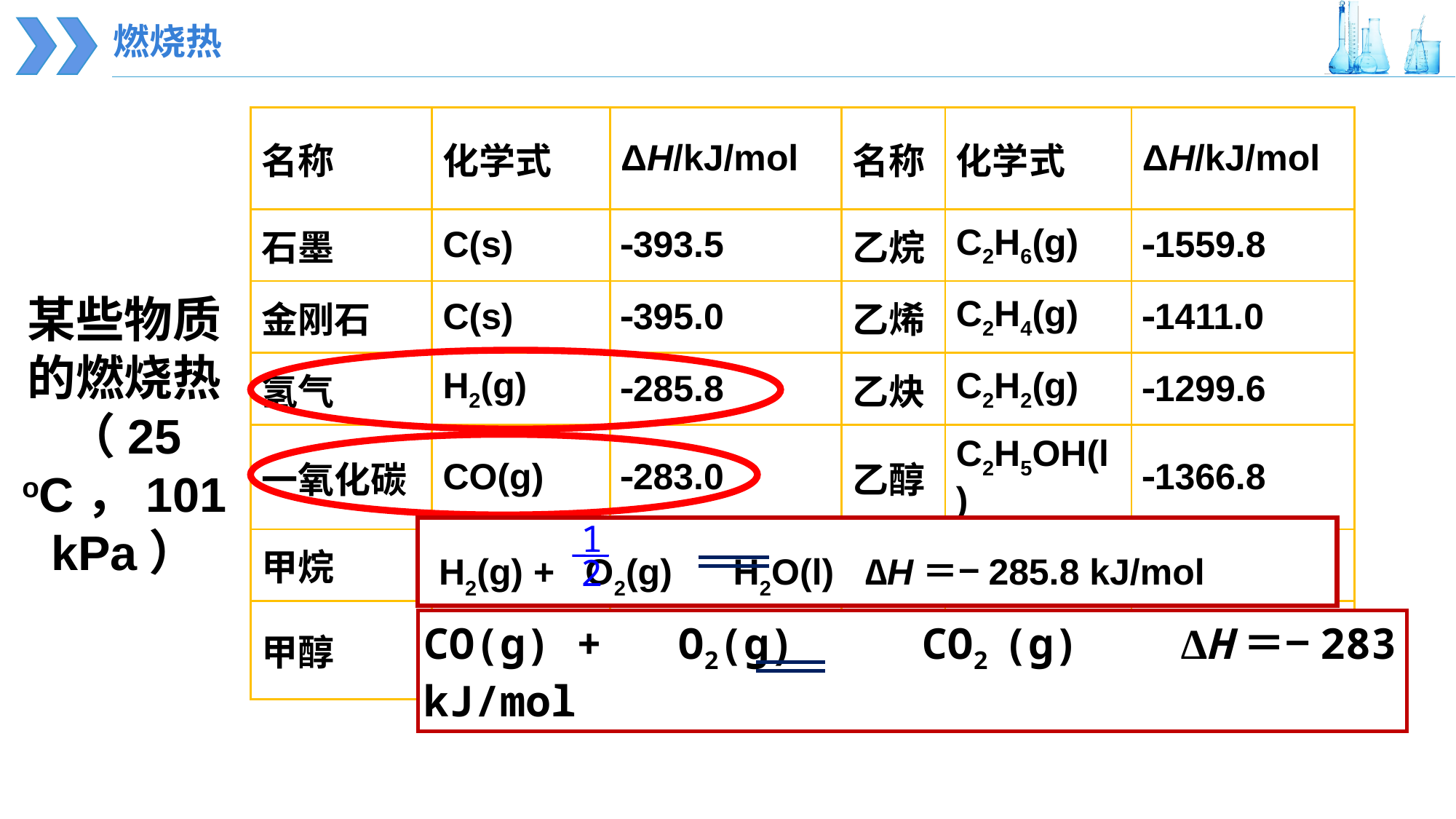

燃烧热
| 名称 | 化学式 | ΔH/kJ/mol | 名称 | 化学式 | ΔH/kJ/mol |
| --- | --- | --- | --- | --- | --- |
| 石墨 | C(s) | −393.5 | 乙烷 | C2H6(g) | −1559.8 |
| 金刚石 | C(s) | −395.0 | 乙烯 | C2H4(g) | −1411.0 |
| 氢气 | H2(g) | −285.8 | 乙炔 | C2H2(g) | −1299.6 |
| 一氧化碳 | CO(g) | −283.0 | 乙醇 | C2H5OH(l) | −1366.8 |
| 甲烷 | CH4(g) | −890.31 | 丙烷 | C3H8(g) | −2219.9 |
| 甲醇 | CH3OH(l) | −726.51 | 苯 | C6H6(l) | −3267.5 |
某些物质的燃烧热（25 oC，101 kPa）

1
2
 H2(g) +   O2(g)      H2O(l)   ∆H＝−285.8 kJ/mol
CO(g) +   O2(g)     CO2 (g)    ∆H＝−283 kJ/mol